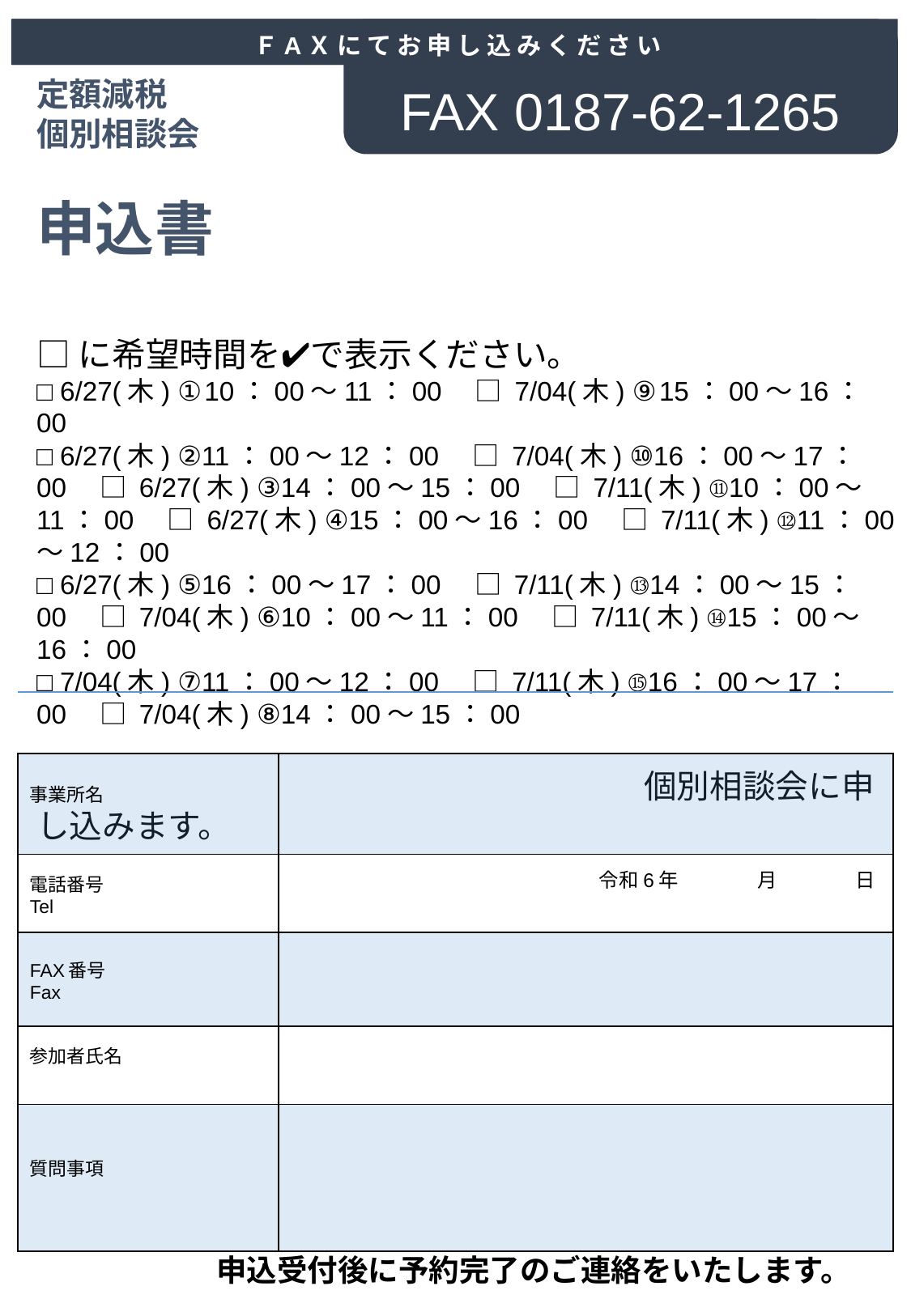

ＦAＸ に て お 申 し 込 み く だ さ い
ＦＡＸにてお申込ください

FAX 0187-62-1265
定額減税
個別相談会

申込書
□に希望時間を✔で表示ください。
□ 6/27(木) ①10：00～11：00　□ 7/04(木) ⑨15：00～16：00
□ 6/27(木) ②11：00～12：00　□ 7/04(木) ⑩16：00～17：00　□ 6/27(木) ③14：00～15：00　□ 7/11(木) ⑪10：00～11：00　□ 6/27(木) ④15：00～16：00　□ 7/11(木) ⑫11：00～12：00
□ 6/27(木) ⑤16：00～17：00　□ 7/11(木) ⑬14：00～15：00　□ 7/04(木) ⑥10：00～11：00　□ 7/11(木) ⑭15：00～16：00
□ 7/04(木) ⑦11：00～12：00　□ 7/11(木) ⑮16：00～17：00　□ 7/04(木) ⑧14：00～15：00

　　　　　　　　　　　　　　　　　　　　個別相談会に申し込みます。

　令和6年　　　　月　　　　日
|  |  |
| --- | --- |
| 事業所名 |  |
| 電話番号 Tel |  |
| FAX番号 Fax |  |
| 参加者氏名 |  |
| 質問事項 |  |
申込受付後に予約完了のご連絡をいたします。